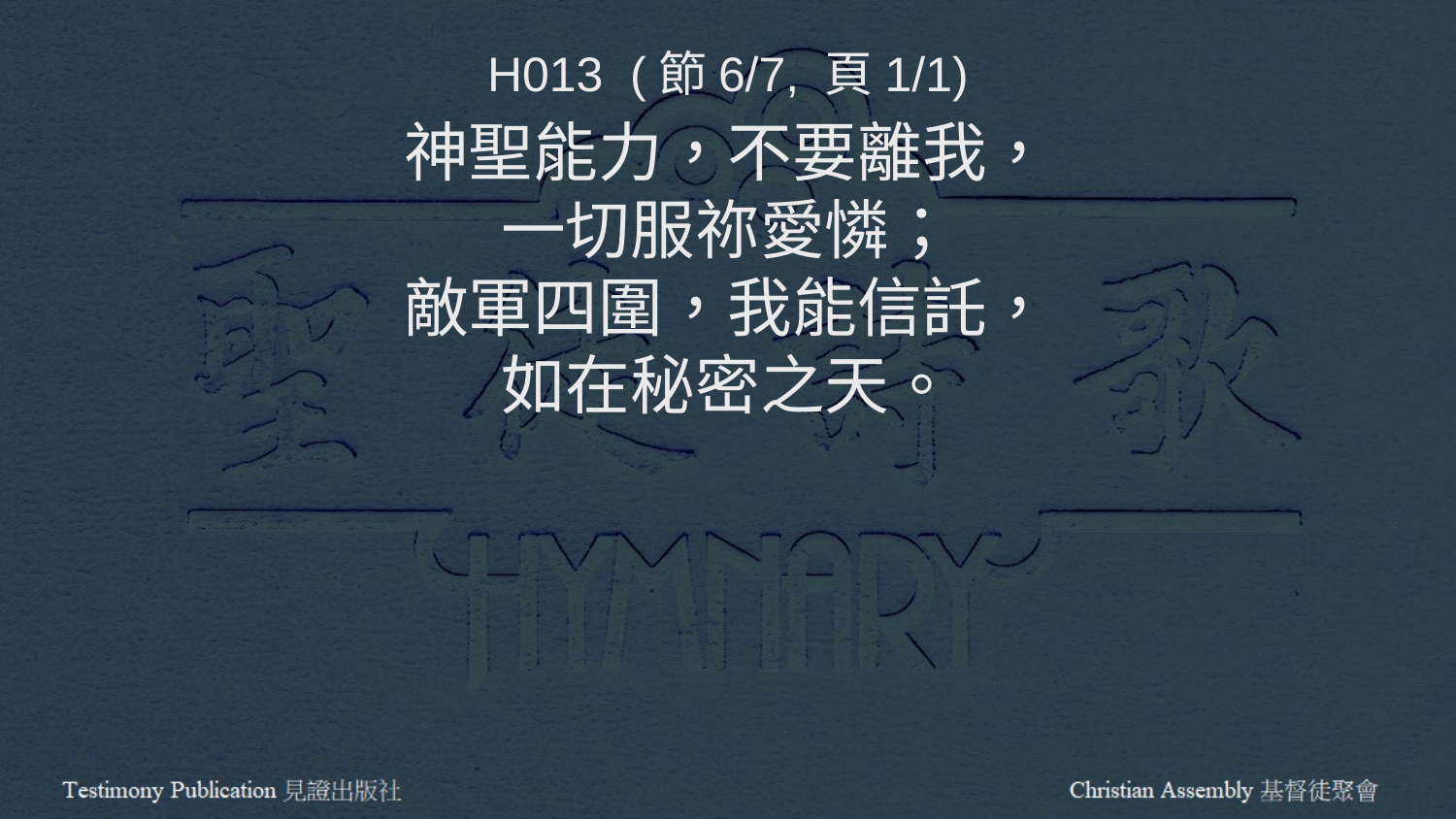

H013  (節6/7, 頁1/1)
神聖能力，不要離我，
一切服祢愛憐；
敵軍四圍，我能信託，
如在秘密之天。